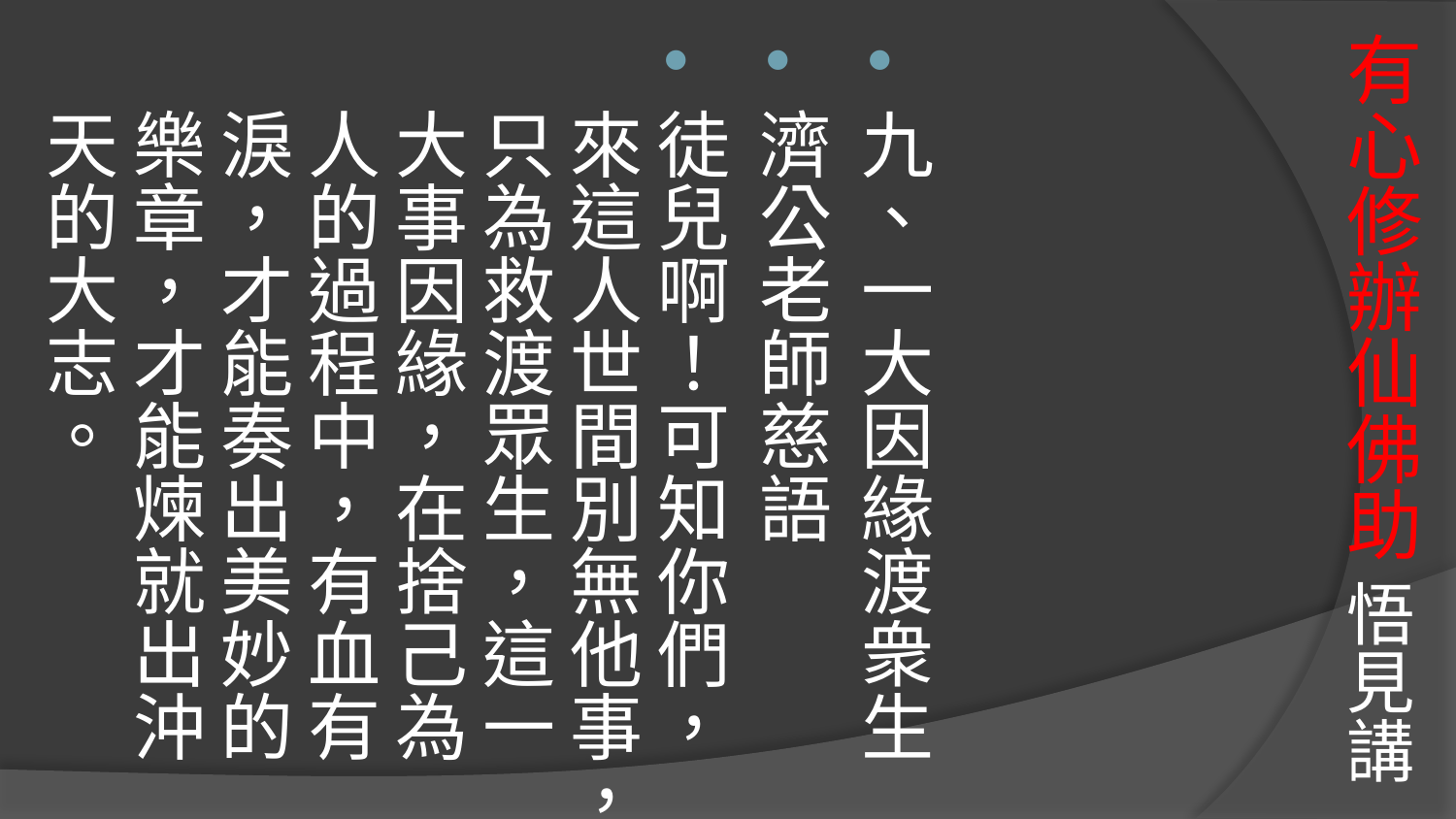

# 有心修辦仙佛助 悟見講
九、一大因緣渡衆生
濟公老師慈語
徒兒啊！可知你們，來這人世間別無他事，只為救渡眾生，這一大事因緣，在捨己為人的過程中，有血有淚，才能奏出美妙的樂章，才能煉就出沖天的大志。